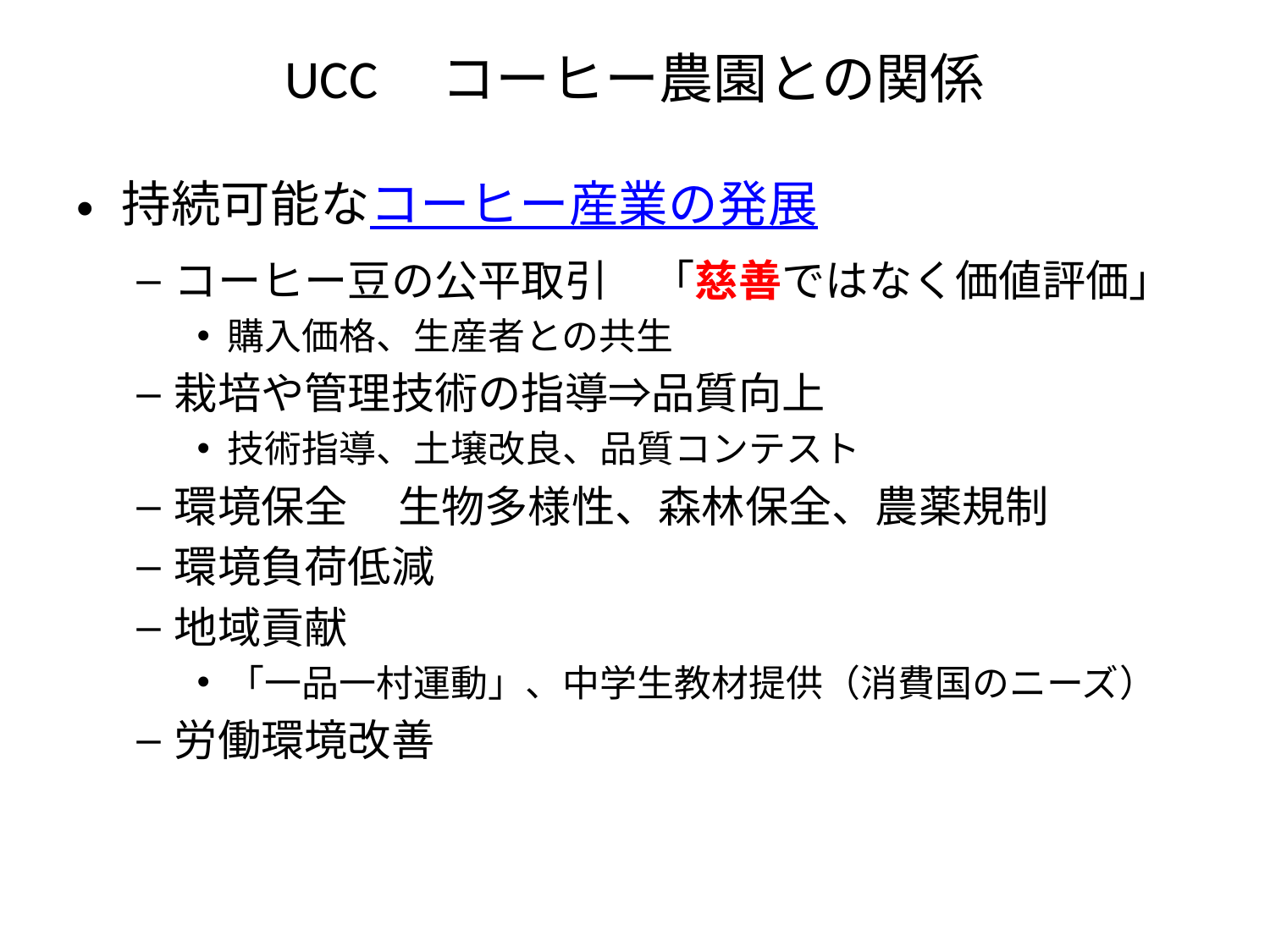

# UCC　コーヒー農園との関係
持続可能なコーヒー産業の発展
コーヒー豆の公平取引　「慈善ではなく価値評価」
購入価格、生産者との共生
栽培や管理技術の指導⇒品質向上
技術指導、土壌改良、品質コンテスト
環境保全	生物多様性、森林保全、農薬規制
環境負荷低減
地域貢献
「一品一村運動」、中学生教材提供（消費国のニーズ）
労働環境改善